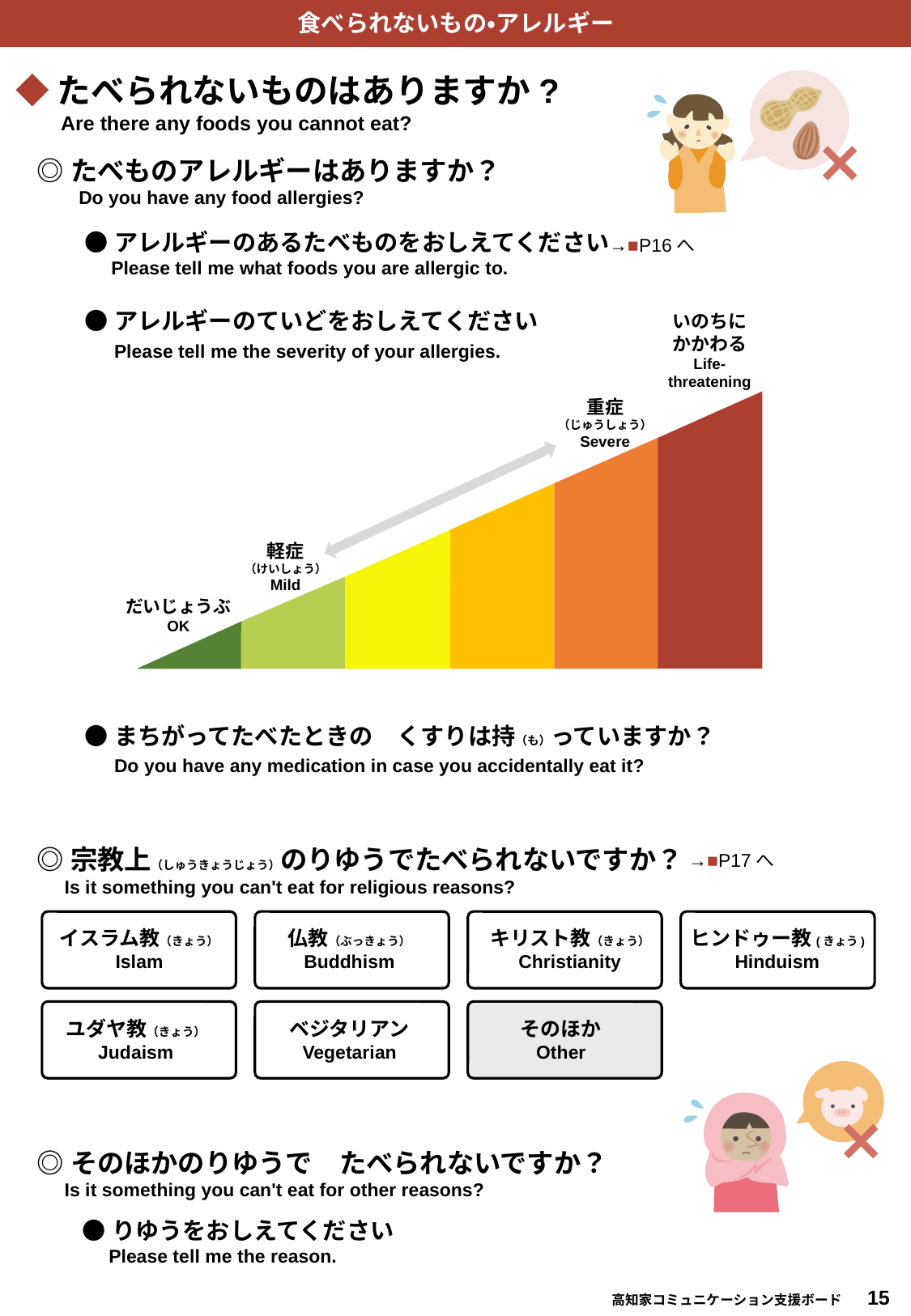

食べられないもの・アレルギー
◆たべられないものはありますか?
　　Are there any foods you cannot eat?

◎たべものアレルギーはありますか？
　　Do you have any food allergies?
●アレルギーのあるたべものをおしえてください
     Please tell me what foods you are allergic to.

●アレルギーのていどをおしえてください
　Please tell me the severity of your allergies.

→■P16へ
いのちに
かかわる
Life-
threatening
重症
（じゅうしょう）
Severe

軽症
（けいしょう）
Mild
だいじょうぶ
OK
●まちがってたべたときの　くすりは持（も）っていますか？
　Do you have any medication in case you accidentally eat it?

◎宗教上（しゅうきょうじょう）のりゆうでたべられないですか？
　 Is it something you can't eat for religious reasons?
→■P17へ
イスラム教（きょう）
Islam
仏教（ぶっきょう）
Buddhism
キリスト教（きょう）
Christianity
ヒンドゥー教(きょう)
Hinduism

ユダヤ教（きょう）
Judaism
ベジタリアン
Vegetarian
そのほか
Other

◎そのほかのりゆうで　たべられないですか？
　 Is it something you can't eat for other reasons?
●りゆうをおしえてください
     Please tell me the reason.

高知家コミュニケーション支援ボード　15